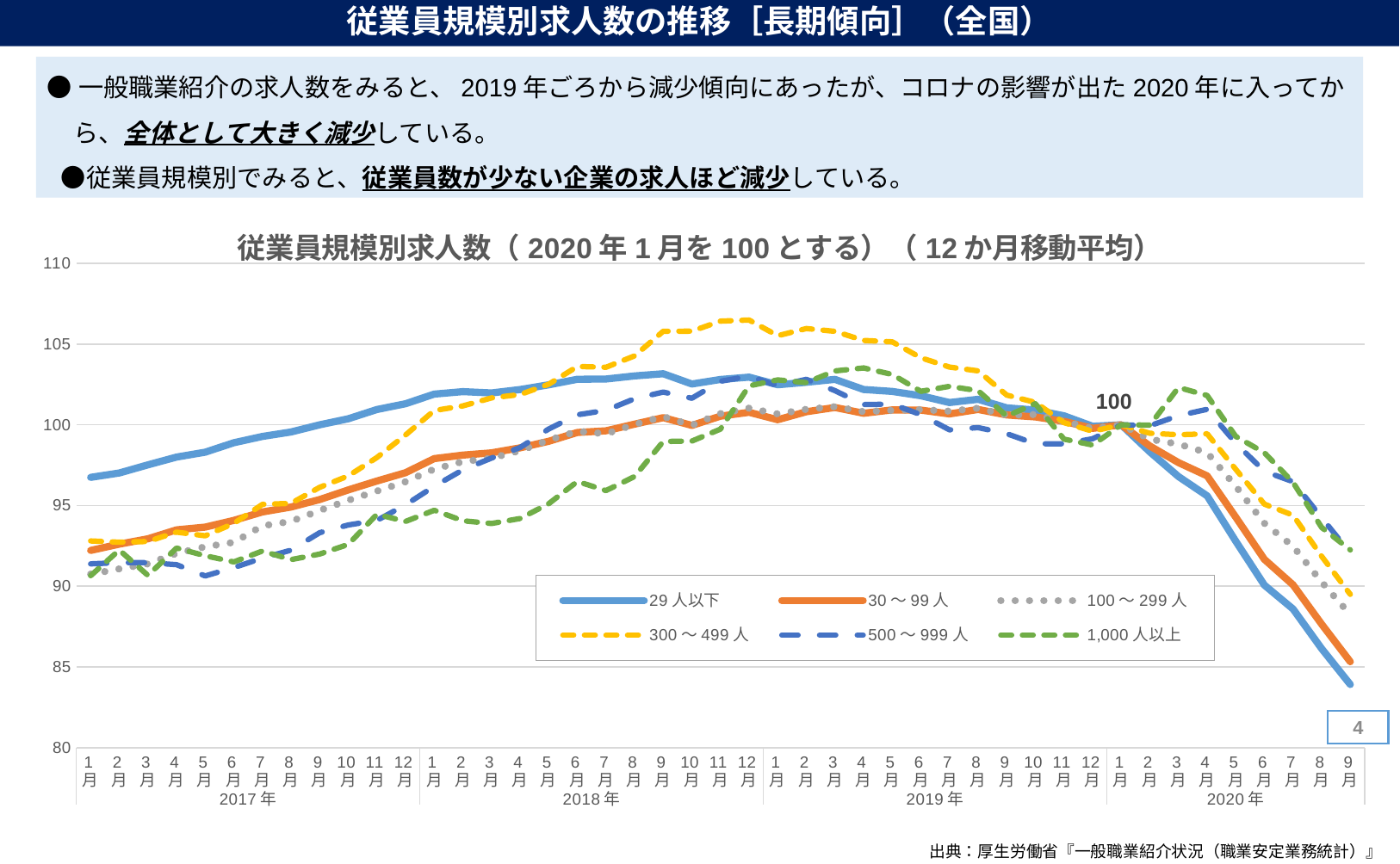

# 従業員規模別求人数の推移［長期傾向］（全国）
  ●一般職業紹介の求人数をみると、2019年ごろから減少傾向にあったが、コロナの影響が出た2020年に入ってから、全体として大きく減少している。
　●従業員規模別でみると、従業員数が少ない企業の求人ほど減少している。

### Chart: 従業員規模別求人数（2020年1月を100とする）（12か月移動平均）

| Category | 29人以下 | 30～99人 | 100～299人 | 300～499人 | 500～999人 | 1,000人以上 |
|---|---|---|---|---|---|---|
| 1月 | 96.74478569892138 | 92.21826476033004 | 90.74937913091468 | 92.80429319476566 | 91.38535352084351 | 90.65340540540542 |
| 2月 | 97.01481761792992 | 92.60565904124512 | 91.07555650793105 | 92.72669930616046 | 91.46220587812796 | 92.24216216216217 |
| 3月 | 97.52013544724264 | 92.9366497956451 | 91.38748194501581 | 92.77175382212477 | 91.45861464647915 | 90.67329729729731 |
| 4月 | 97.99877861695472 | 93.49167850965596 | 92.03508605240468 | 93.3494528379339 | 91.33435803143045 | 92.36410810810811 |
| 5月 | 98.30112297207354 | 93.660776507312 | 92.44192334477869 | 93.1226784409135 | 90.6362225989025 | 91.8892972972973 |
| 6月 | 98.88812772146085 | 94.07958113532831 | 92.71634899665332 | 93.88960642377276 | 91.15623294164966 | 91.50443243243245 |
| 7月 | 99.27787789225033 | 94.60323702953434 | 93.73915311131978 | 95.07003474203786 | 91.74088545407533 | 92.18248648648648 |
| 8月 | 99.55338534959553 | 94.90807125833152 | 94.01883479777912 | 95.1371159102514 | 92.23647542161059 | 91.64713513513514 |
| 9月 | 99.99882377324619 | 95.36969453155989 | 94.69463955226671 | 96.12931647293225 | 93.31456316258223 | 91.99308108108109 |
| 10月 | 100.37297203973807 | 95.96679134485446 | 95.32607124554879 | 96.83416934490734 | 93.79363346453299 | 92.59070270270271 |
| 11月 | 100.94664621924893 | 96.51953089378387 | 95.89412729104987 | 97.97605102173631 | 94.07949550377796 | 94.45621621621623 |
| 12月 | 101.30275900884914 | 97.03481820088888 | 96.47279648330856 | 99.37374222809599 | 95.04410032464735 | 94.016 |
| 1月 | 101.90056611658463 | 97.90683998773608 | 97.25624886919448 | 100.88106608996887 | 96.18970322061654 | 94.70443243243243 |
| 2月 | 102.05163689528594 | 98.12416056128826 | 97.71787021435524 | 101.16941499214049 | 97.20961300887753 | 94.05664864864866 |
| 3月 | 101.96990941566813 | 98.2601219562079 | 97.93488379615076 | 101.66151042761742 | 97.93719654092567 | 93.88454054054054 |
| 4月 | 102.18094071911801 | 98.57283691725269 | 98.39680837407603 | 101.87226544118384 | 98.59080070100842 | 94.19589189189189 |
| 5月 | 102.47374006172893 | 98.97783150018743 | 99.05179114540113 | 102.51404199080886 | 99.73999482862641 | 95.11437837837839 |
| 6月 | 102.81826634181175 | 99.5232907536119 | 99.59639719044736 | 103.61036854594059 | 100.61697359726492 | 96.49124324324325 |
| 7月 | 102.83316521402664 | 99.62776674683748 | 99.444679730608 | 103.56080857837983 | 100.89134369523372 | 95.92562162162164 |
| 8月 | 103.02484961535356 | 100.0394036612381 | 100.02173168145599 | 104.26766387328668 | 101.61605424196283 | 96.79740540540541 |
| 9月 | 103.16114320046974 | 100.44117089668096 | 100.50811703571779 | 105.79150772434645 | 102.02401815726721 | 98.96735135135135 |
| 10月 | 102.52522364194144 | 99.95962062905505 | 99.97159719772493 | 105.79501196447703 | 101.64262935616397 | 98.9907027027027 |
| 11月 | 102.80496281163079 | 100.53179931752858 | 100.6900566944192 | 106.41626367905164 | 102.69557847559399 | 99.73102702702703 |
| 12月 | 102.94992261915144 | 100.77358768834479 | 101.02957631307368 | 106.48785029886163 | 103.00729738271038 | 102.40951351351353 |
| 1月 | 102.47818809163698 | 100.31417852560504 | 100.67337889237156 | 105.5151733597653 | 102.41833539230613 | 102.77881081081081 |
| 2月 | 102.63299034831587 | 100.8064991273027 | 100.95700260476946 | 105.9577088276815 | 102.81408912000461 | 102.61102702702702 |
| 3月 | 102.81108730265922 | 101.0717045310833 | 101.12155691830604 | 105.78499984981829 | 102.11308070215762 | 103.33491891891893 |
| 4月 | 102.18423956196774 | 100.71346895948439 | 100.80902501569228 | 105.22332021746313 | 101.25190335277388 | 103.52086486486488 |
| 5月 | 102.0664140888711 | 100.91885585277592 | 100.89352587940029 | 105.13821724286385 | 101.27776022064528 | 103.11783783783785 |
| 6月 | 101.79854534550175 | 100.90722239088656 | 100.93607954401878 | 104.15202394897827 | 100.62918378487086 | 102.07135135135135 |
| 7月 | 101.37774008444227 | 100.67237656990753 | 100.84126876631771 | 103.5738243274362 | 99.68540810756457 | 102.38183783783784 |
| 8月 | 101.57838814482407 | 100.95015361798787 | 101.02775691648667 | 103.33803902722293 | 99.82474789553825 | 102.11027027027029 |
| 9月 | 101.04932946287133 | 100.6080923111448 | 100.60009764095017 | 101.84072728000882 | 99.44910506507311 | 100.54313513513513 |
| 10月 | 100.90958831658021 | 100.48515288808196 | 100.63254354675193 | 101.38717848596804 | 98.82423075818082 | 101.30335135135135 |
| 11月 | 100.55515198810036 | 100.21315504364988 | 100.21943944391154 | 100.1316593077624 | 98.8192030338725 | 99.11005405405405 |
| 12月 | 99.90786223761863 | 99.778739060324 | 99.76448921956982 | 99.59851420218465 | 99.13738615795673 | 98.74594594594596 |
| 1月 | 100.0 | 100.0 | 100.0 | 100.0 | 100.0 | 100.0 |
| 2月 | 98.31753606723582 | 98.68226651360533 | 99.10576657748254 | 99.47236155748456 | 99.94325853994886 | 99.97924324324325 |
| 3月 | 96.79098301866564 | 97.65855939463967 | 98.80192734745118 | 99.3862573714194 | 100.56813284684114 | 102.31178378378378 |
| 4月 | 95.60050634533775 | 96.83648643932379 | 98.27268509580638 | 99.44132400204248 | 100.95885885023128 | 101.81275675675676 |
| 5月 | 92.78659339449982 | 94.27750009663278 | 96.18947600367517 | 97.24316422871675 | 98.8615795673284 | 99.28216216216217 |
| 6月 | 90.06788721148136 | 91.66312346442993 | 93.89663199368466 | 95.0880565484236 | 97.11911397132761 | 98.26681081081081 |
| 7月 | 88.5921282308887 | 90.0860763597922 | 92.47548110405027 | 94.40322790576599 | 96.4777199988508 | 96.4332972972973 |
| 8月 | 86.13407119254386 | 87.64969169449628 | 90.26016360418421 | 91.85113987925389 | 94.25043813026114 | 93.63891891891892 |
| 9月 | 83.91634296771204 | 85.3246880449667 | 88.24285709953817 | 89.49679111725189 | 92.04829488321315 | 92.24735135135134 |
4
出典：厚生労働省『一般職業紹介状況（職業安定業務統計）』